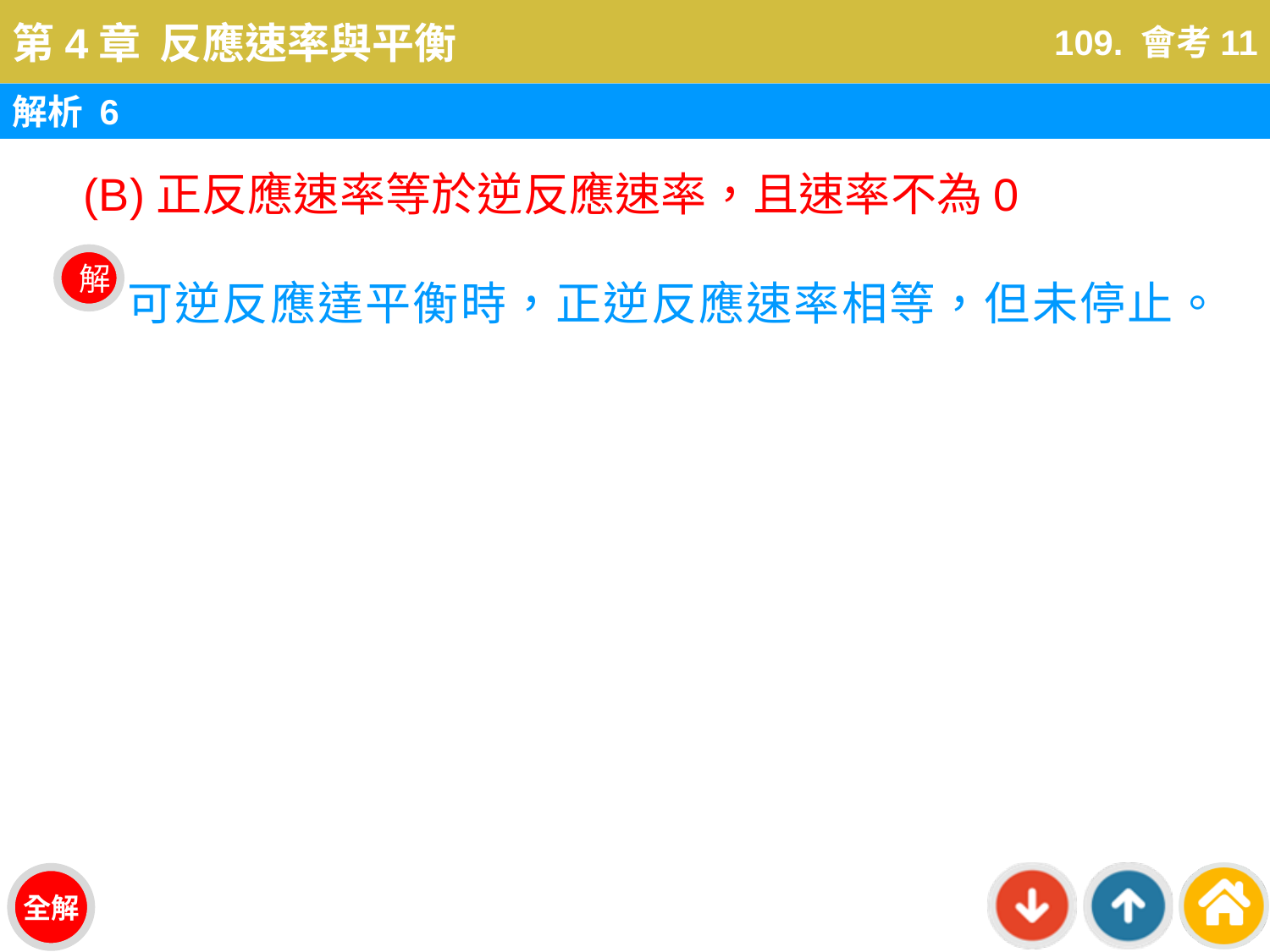

109. 會考11
解析 6
(B)正反應速率等於逆反應速率，且速率不為0

可逆反應達平衡時，正逆反應速率相等，但未停止。
解
全解